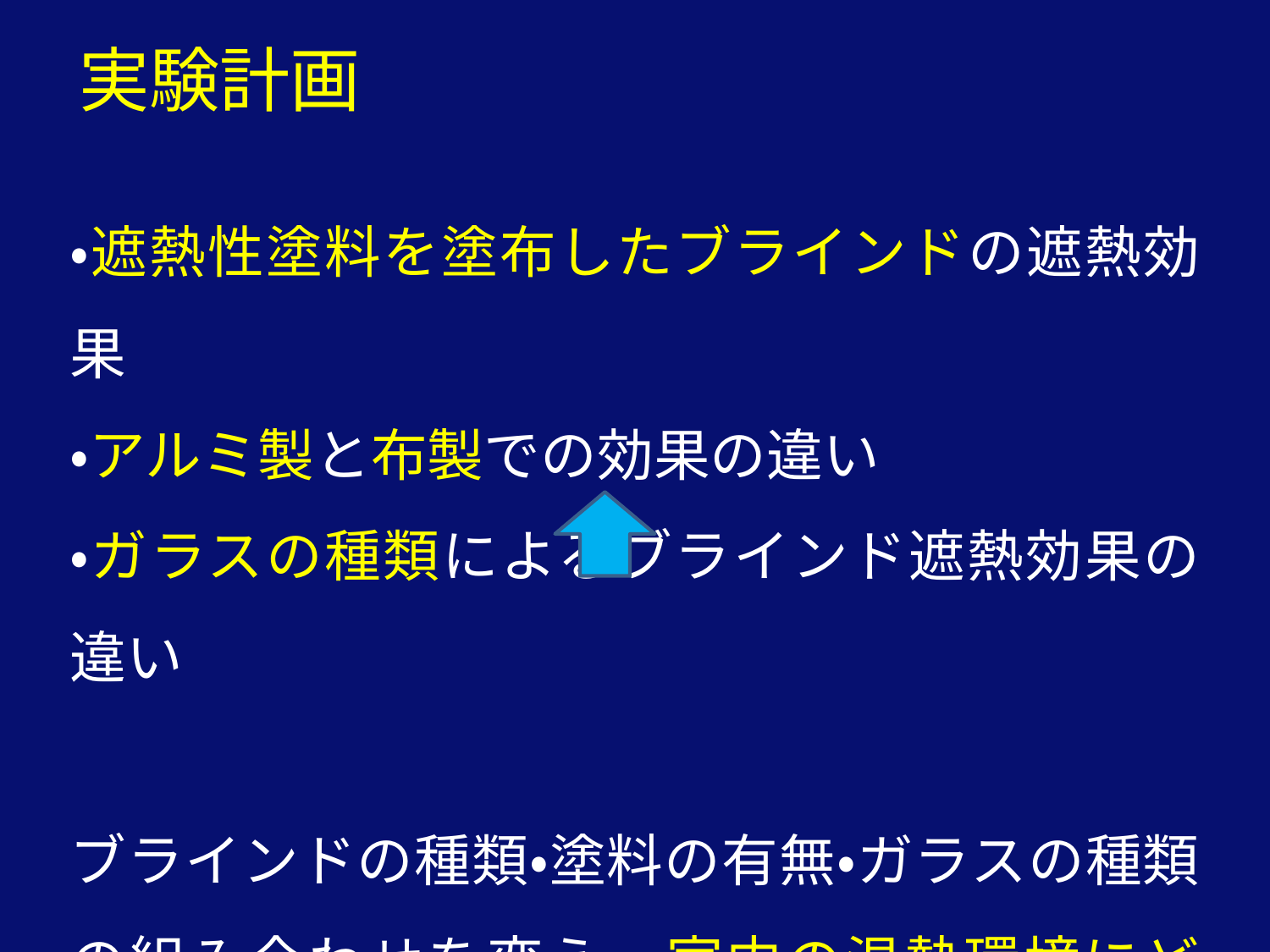

# 実験計画
・遮熱性塗料を塗布したブラインドの遮熱効果
・アルミ製と布製での効果の違い
・ガラスの種類によるブラインド遮熱効果の違い

ブラインドの種類・塗料の有無・ガラスの種類の組み合わせを変え、室内の温熱環境にどの程度変化が出るかを検討した。